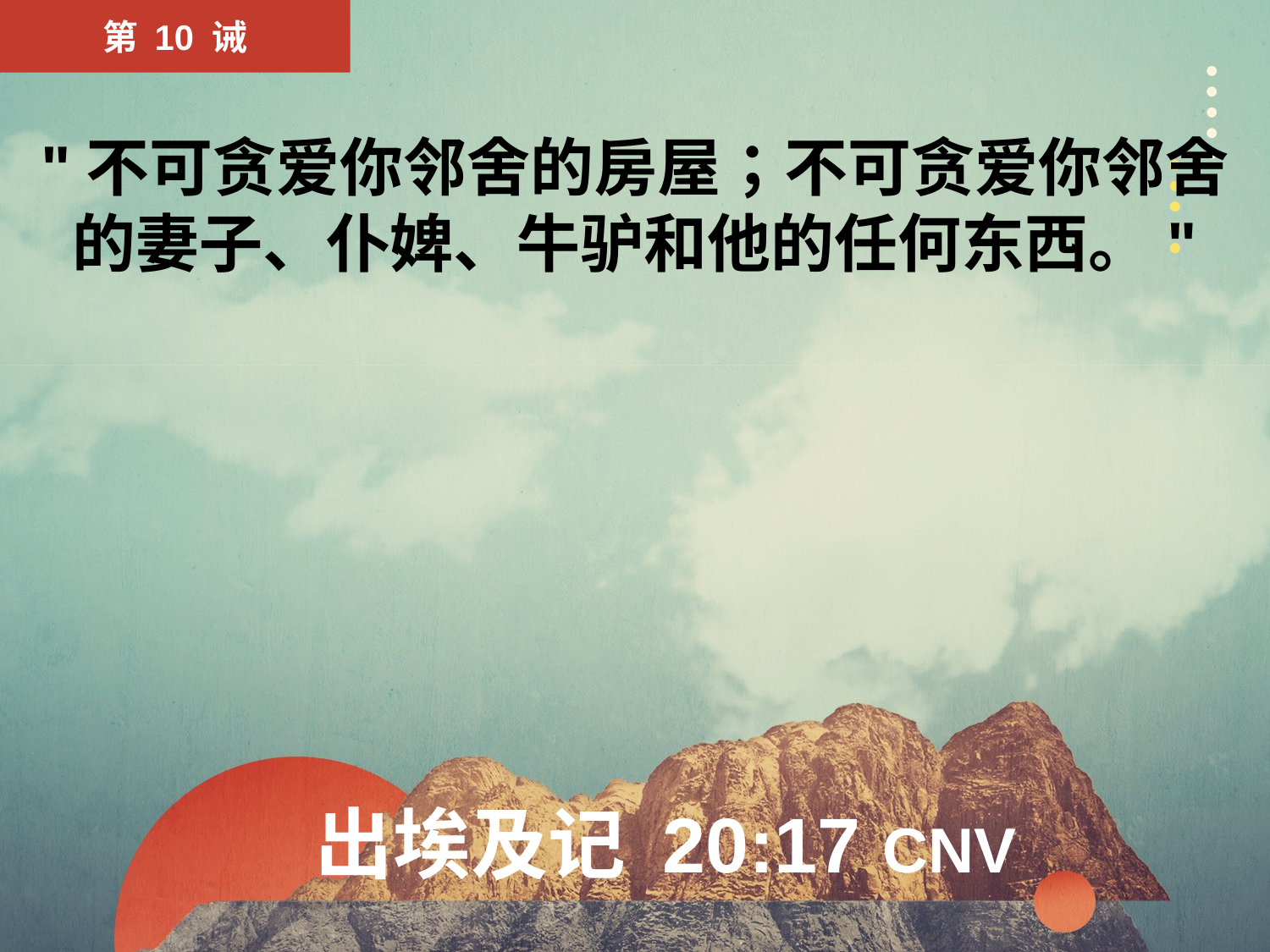

第 10 诫
"不可贪爱你邻舍的房屋；不可贪爱你邻舍的妻子、仆婢、牛驴和他的任何东西。"
# 出埃及记 20:17 CNV